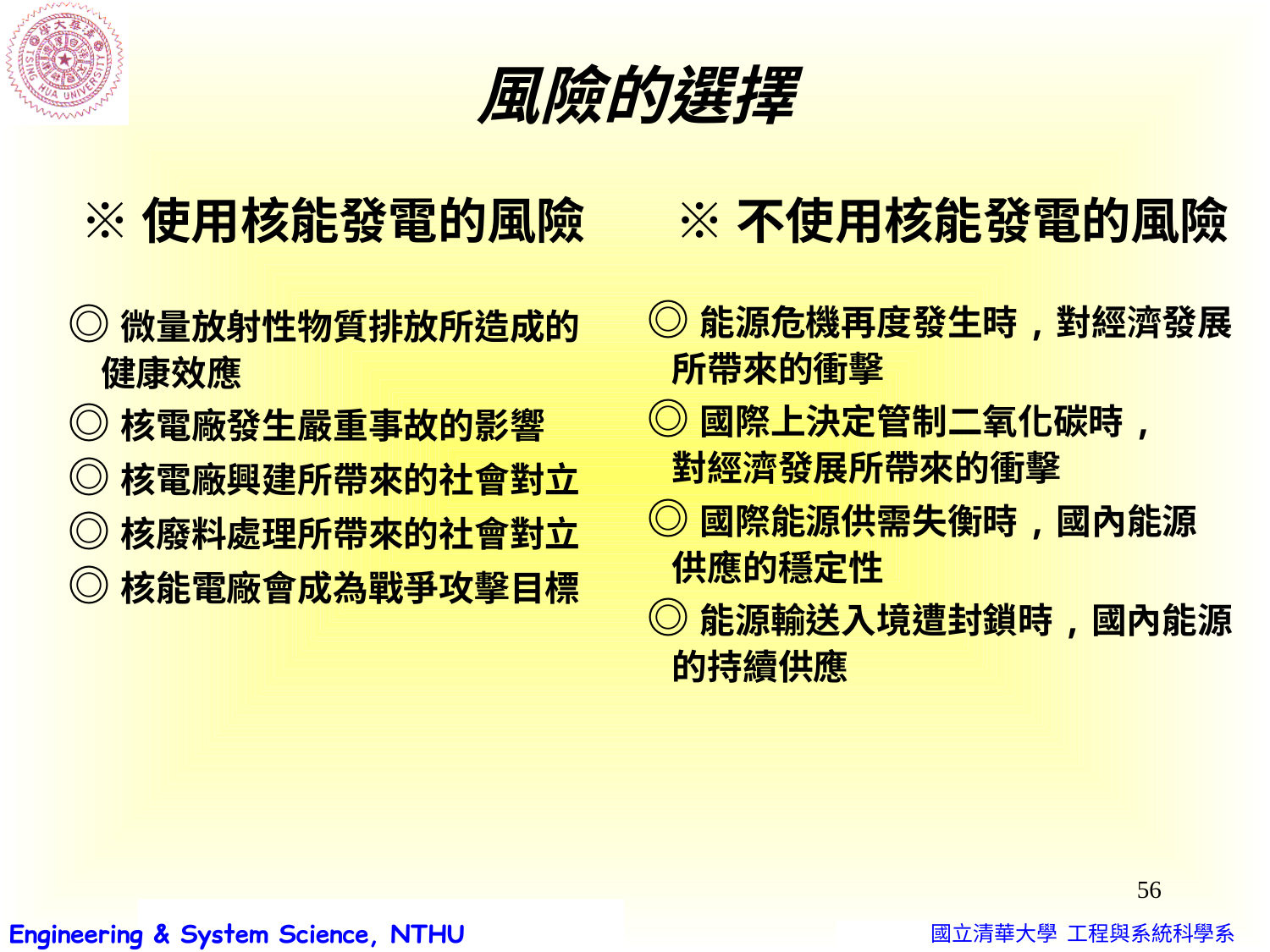

風險的選擇
※使用核能發電的風險

   ◎微量放射性物質排放所造成的
      健康效應
   ◎核電廠發生嚴重事故的影響
   ◎核電廠興建所帶來的社會對立
   ◎核廢料處理所帶來的社會對立
   ◎核能電廠會成為戰爭攻擊目標

※不使用核能發電的風險

◎能源危機再度發生時,對經濟發展
  所帶來的衝擊
◎國際上決定管制二氧化碳時,
  對經濟發展所帶來的衝擊
◎國際能源供需失衡時,國內能源
  供應的穩定性
◎能源輸送入境遭封鎖時,國內能源
  的持續供應

56